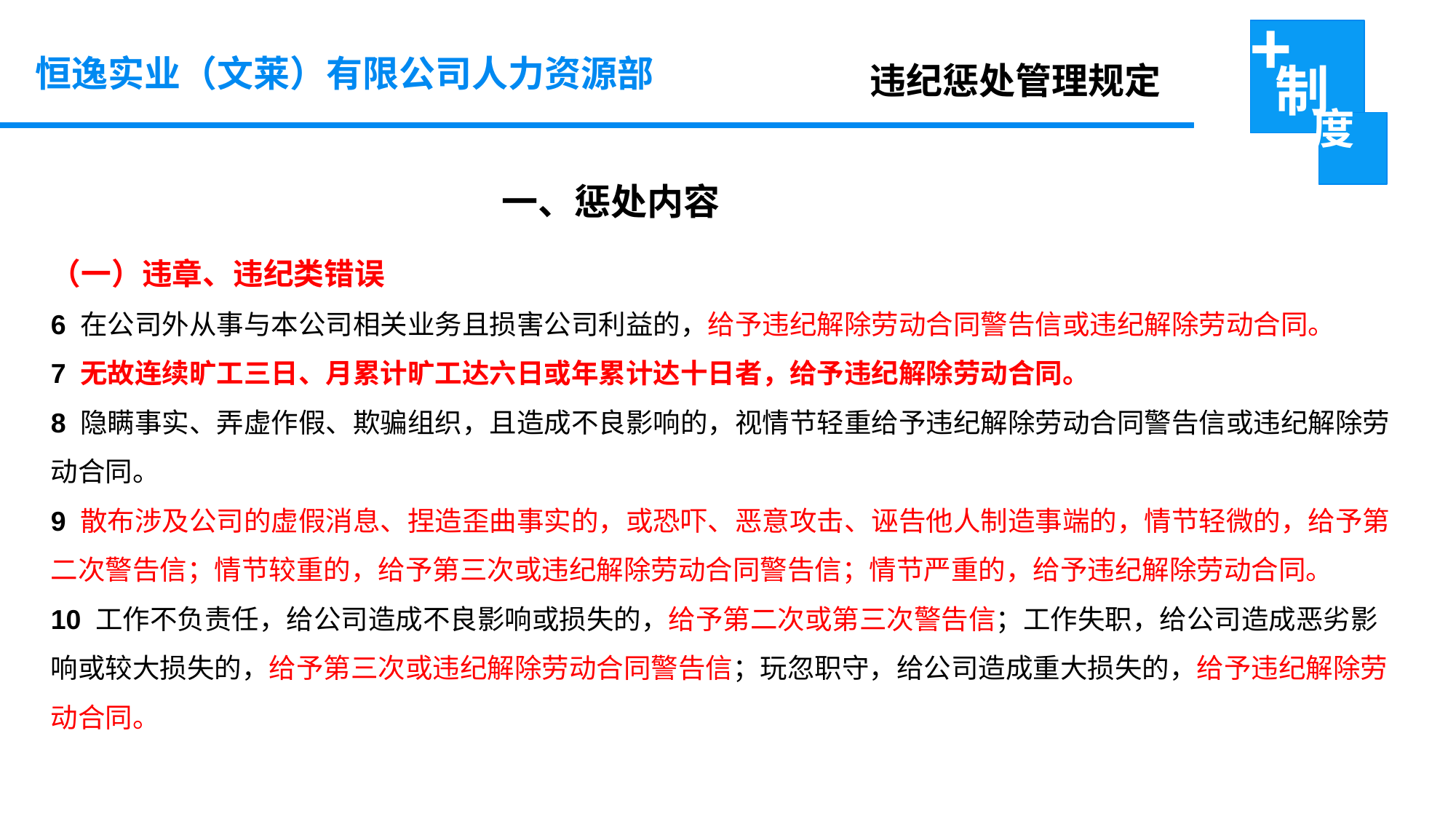

恒逸实业（文莱）有限公司人力资源部
违纪惩处管理规定
 一、惩处内容
（一）违章、违纪类错误
6 在公司外从事与本公司相关业务且损害公司利益的，给予违纪解除劳动合同警告信或违纪解除劳动合同。
7 无故连续旷工三日、月累计旷工达六日或年累计达十日者，给予违纪解除劳动合同。
8 隐瞒事实、弄虚作假、欺骗组织，且造成不良影响的，视情节轻重给予违纪解除劳动合同警告信或违纪解除劳动合同。
9 散布涉及公司的虚假消息、捏造歪曲事实的，或恐吓、恶意攻击、诬告他人制造事端的，情节轻微的，给予第二次警告信；情节较重的，给予第三次或违纪解除劳动合同警告信；情节严重的，给予违纪解除劳动合同。
10 工作不负责任，给公司造成不良影响或损失的，给予第二次或第三次警告信；工作失职，给公司造成恶劣影响或较大损失的，给予第三次或违纪解除劳动合同警告信；玩忽职守，给公司造成重大损失的，给予违纪解除劳动合同。